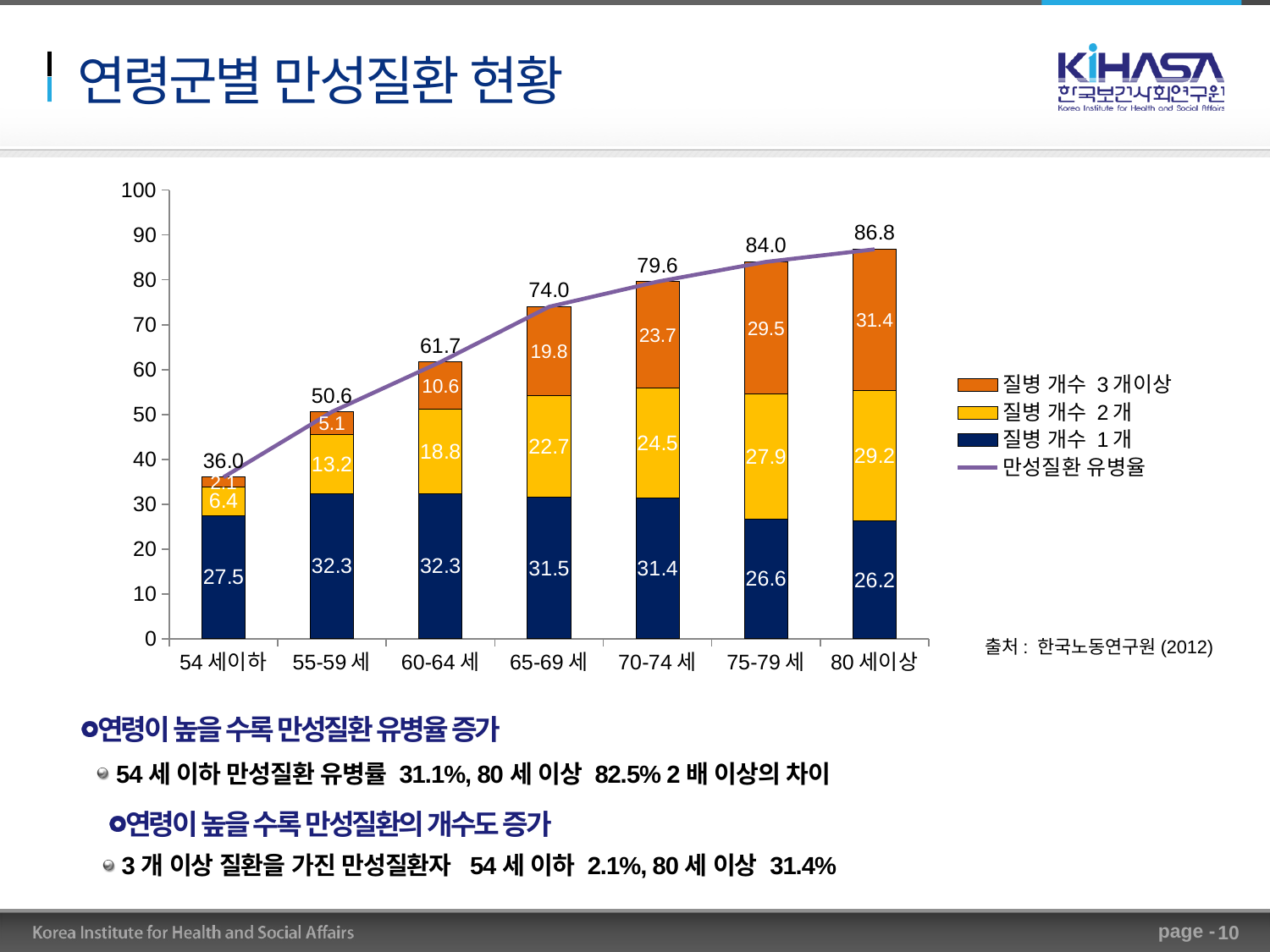

# 연령군별 만성질환 현황

### Chart

| Category | 질병 개수 1개 | 질병 개수 2개 | 질병 개수 3개이상 | 만성질환 유병율 |
|---|---|---|---|---|
| 54세이하 | 27.5 | 6.4 | 2.1 | 36.0 |
| 55-59세 | 32.300000000000004 | 13.2 | 5.1 | 50.6 |
| 60-64세 | 32.300000000000004 | 18.8 | 10.6 | 61.70000000000001 |
| 65-69세 | 31.5 | 22.7 | 19.8 | 74.0 |
| 70-74세 | 31.4 | 24.5 | 23.7 | 79.6 |
| 75-79세 | 26.6 | 27.9 | 29.5 | 84.0 |
| 80세이상 | 26.2 | 29.2 | 31.4 | 86.8 |
출처: 한국노동연구원(2012)

연령이 높을 수록 만성질환 유병율 증가

 54세 이하 만성질환 유병률 31.1%, 80세 이상 82.5% 2배 이상의 차이
연령이 높을 수록 만성질환의 개수도 증가
 3개 이상 질환을 가진 만성질환자  54세 이하 2.1%, 80세 이상 31.4%
10